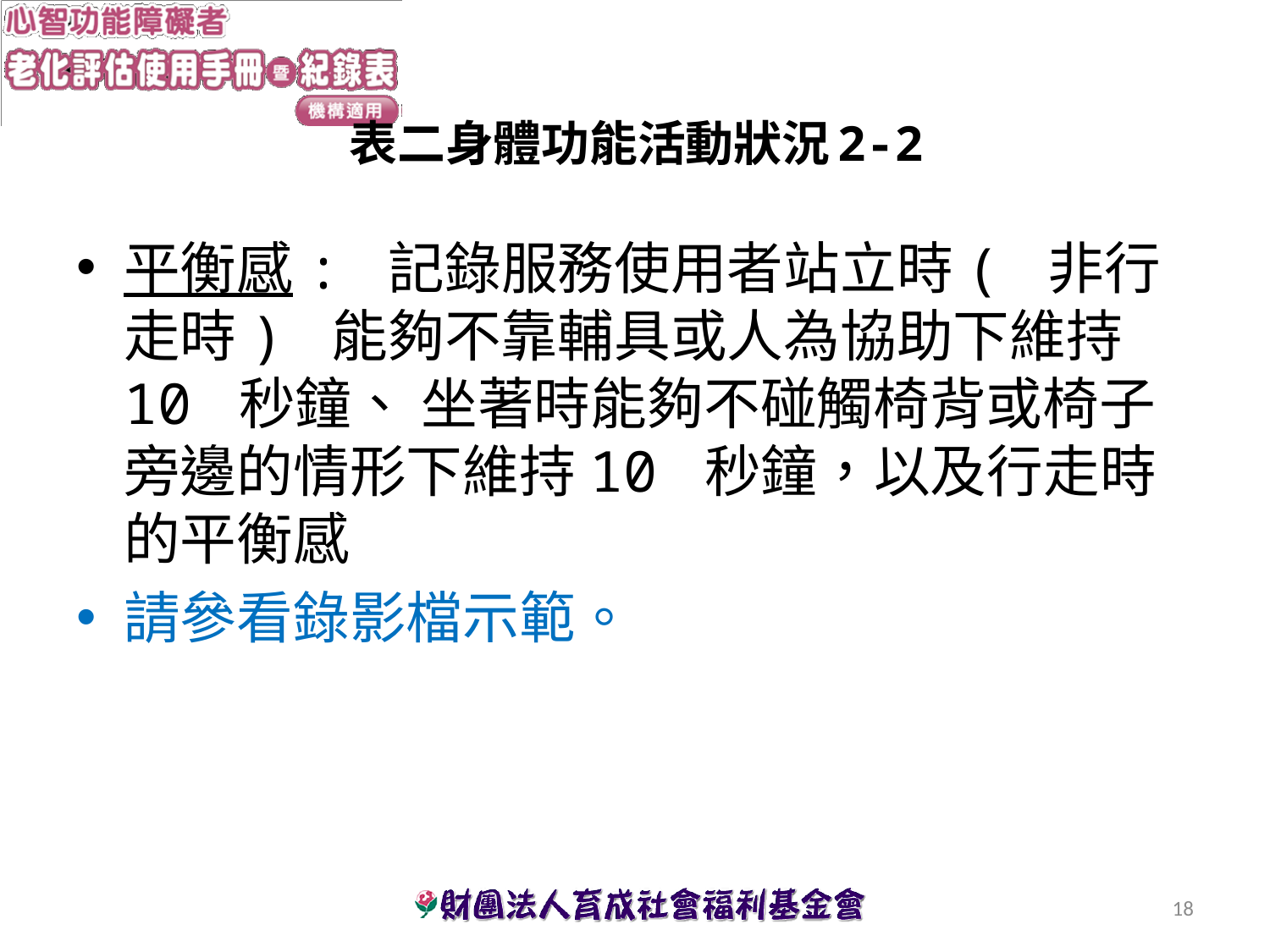

# 表二身體功能活動狀況2-2
平衡感: 記錄服務使用者站立時( 非行走時) 能夠不靠輔具或人為協助下維持10 秒鐘、 坐著時能夠不碰觸椅背或椅子旁邊的情形下維持10 秒鐘，以及行走時的平衡感
請參看錄影檔示範。

18